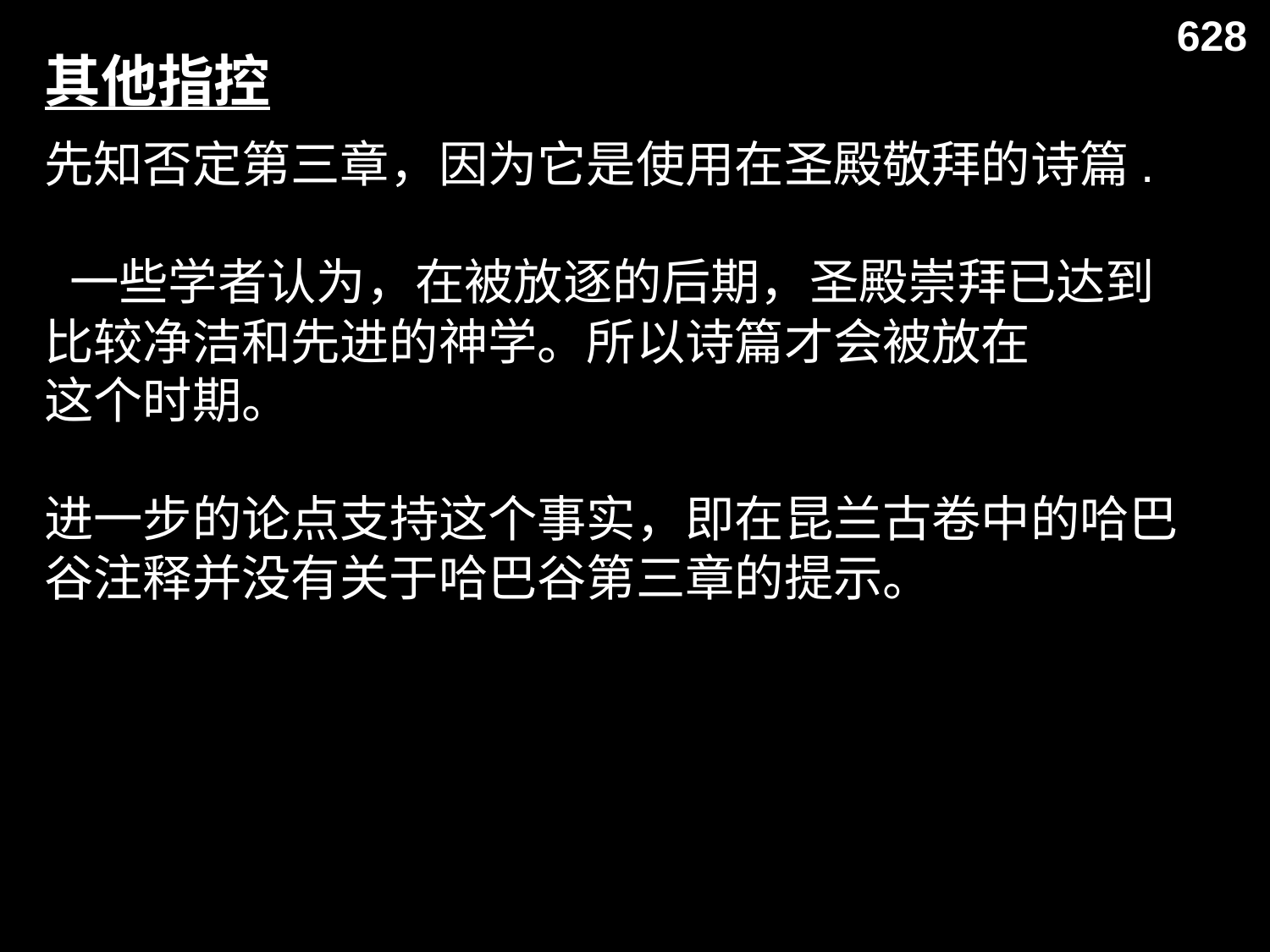

其他指控

628
先知否定第三章，因为它是使用在圣殿敬拜的诗篇.

 一些学者认为，在被放逐的后期，圣殿崇拜已达到
比较净洁和先进的神学。所以诗篇才会被放在
这个时期。

进一步的论点支持这个事实，即在昆兰古卷中的哈巴谷注释并没有关于哈巴谷第三章的提示。